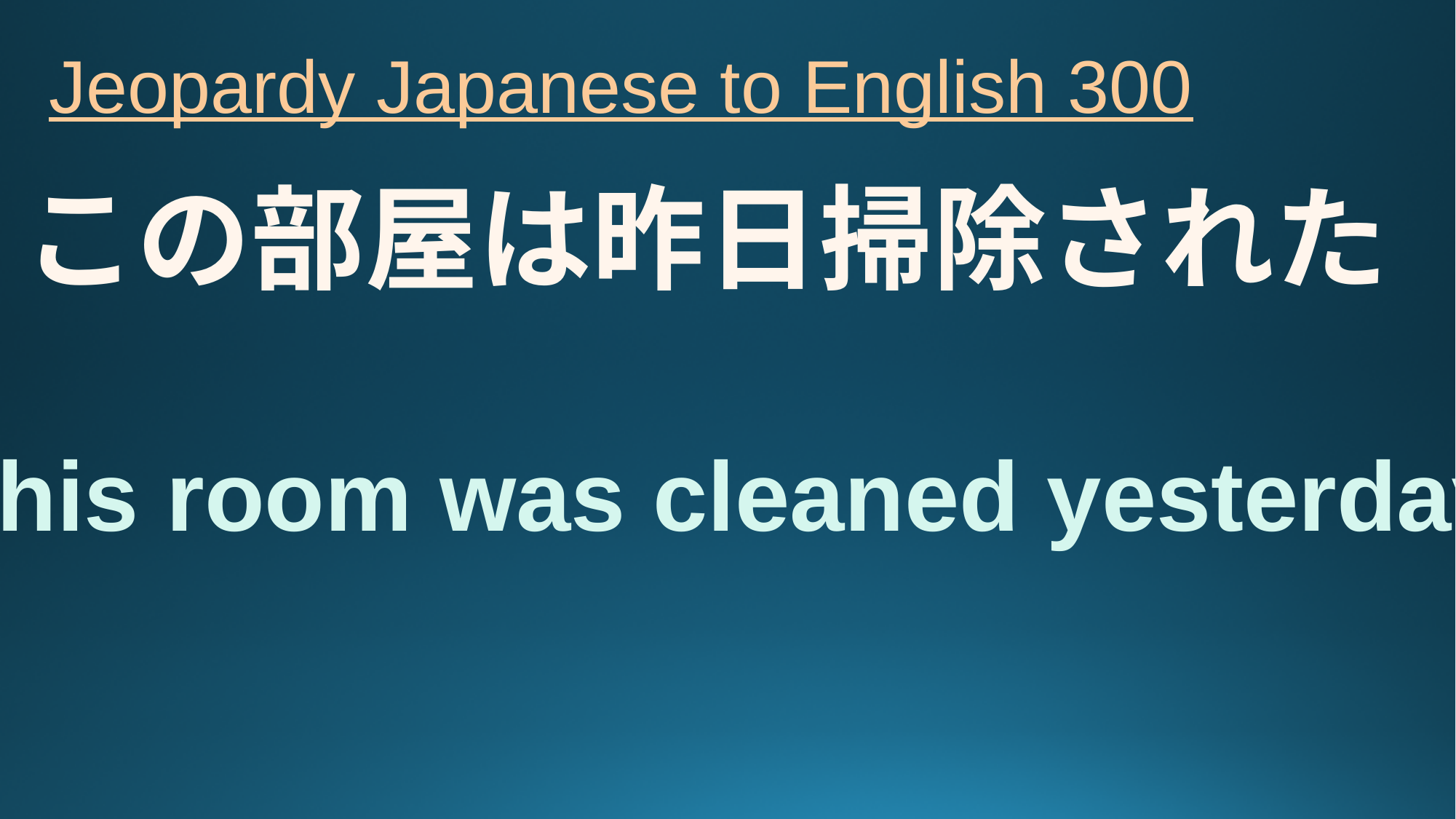

# Jeopardy Japanese to English 300
この部屋は昨日掃除された
This room was cleaned yesterday